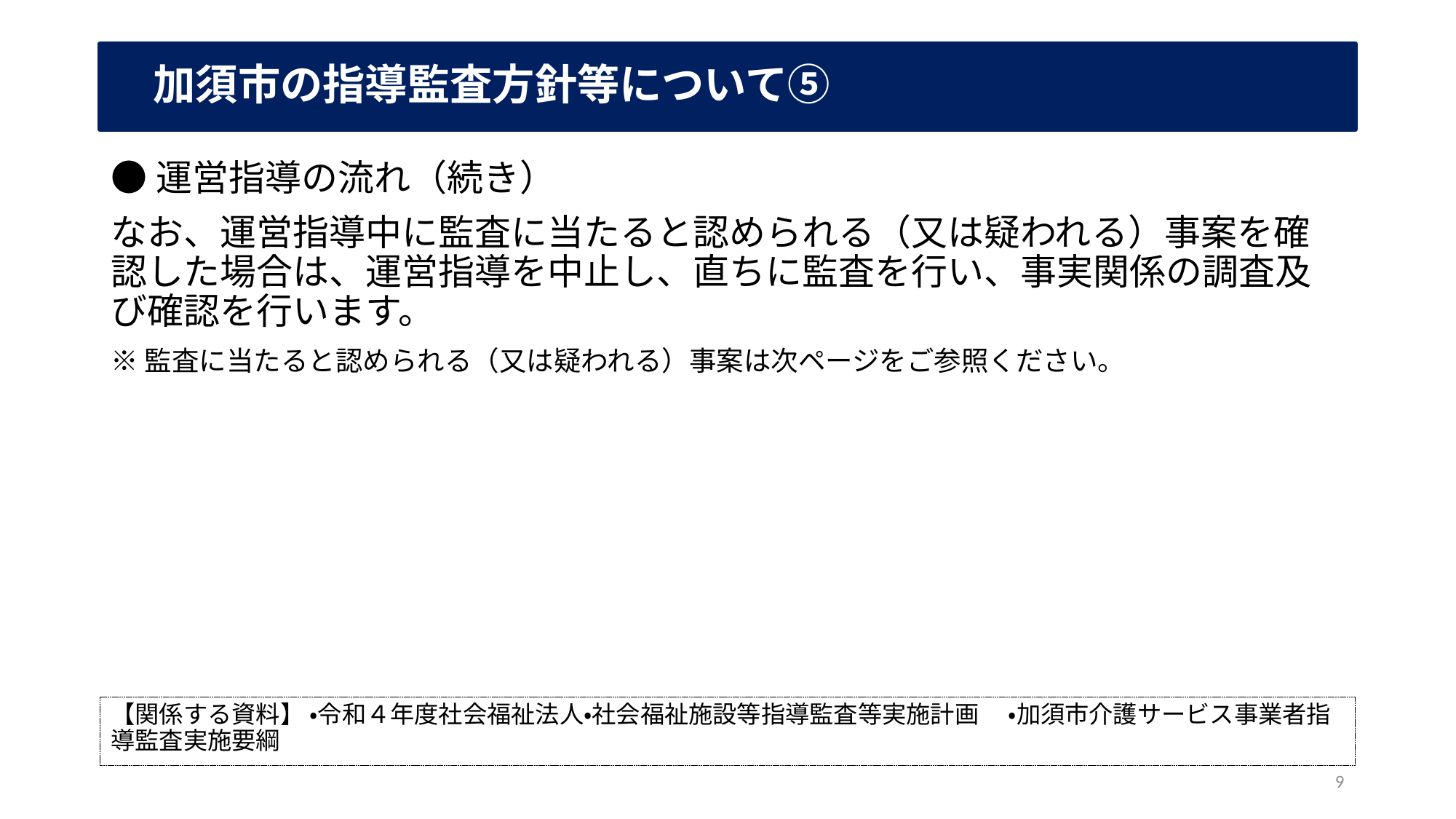

# 加須市の指導監査方針等について⑤
●運営指導の流れ（続き）
なお、運営指導中に監査に当たると認められる（又は疑われる）事案を確認した場合は、運営指導を中止し、直ちに監査を行い、事実関係の調査及び確認を行います。
※監査に当たると認められる（又は疑われる）事案は次ページをご参照ください。

【関係する資料】 ・令和４年度社会福祉法人・社会福祉施設等指導監査等実施計画　 ・加須市介護サービス事業者指導監査実施要綱
9